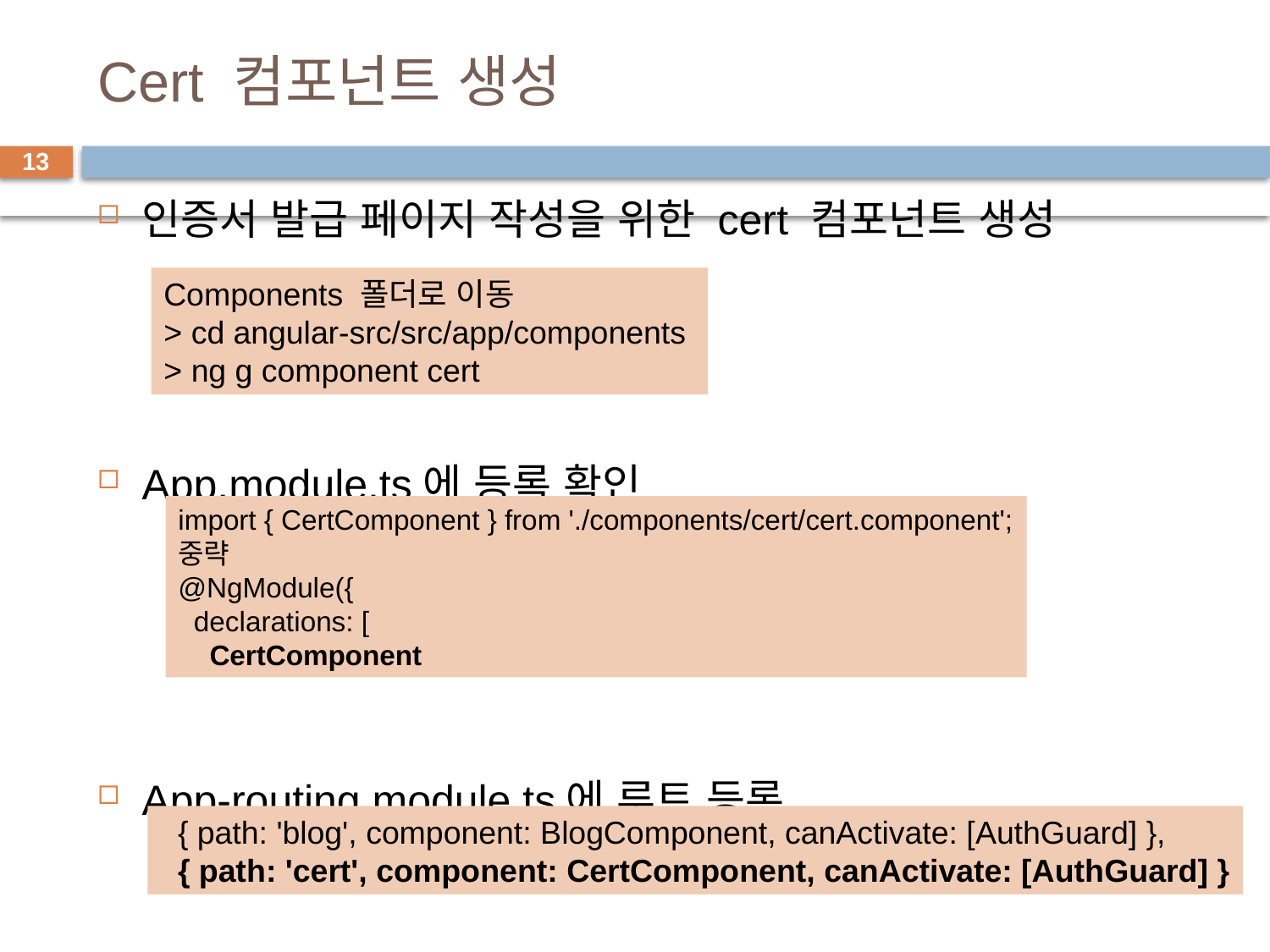

# Cert 컴포넌트 생성
13
인증서 발급 페이지 작성을 위한 cert 컴포넌트 생성

App.module.ts에 등록 확인

App-routing.module.ts에 루트 등록
Components 폴더로 이동
> cd angular-src/src/app/components
> ng g component cert
import { CertComponent } from './components/cert/cert.component';
중략
@NgModule({
  declarations: [
    CertComponent
  { path: 'blog', component: BlogComponent, canActivate: [AuthGuard] },
  { path: 'cert', component: CertComponent, canActivate: [AuthGuard] }